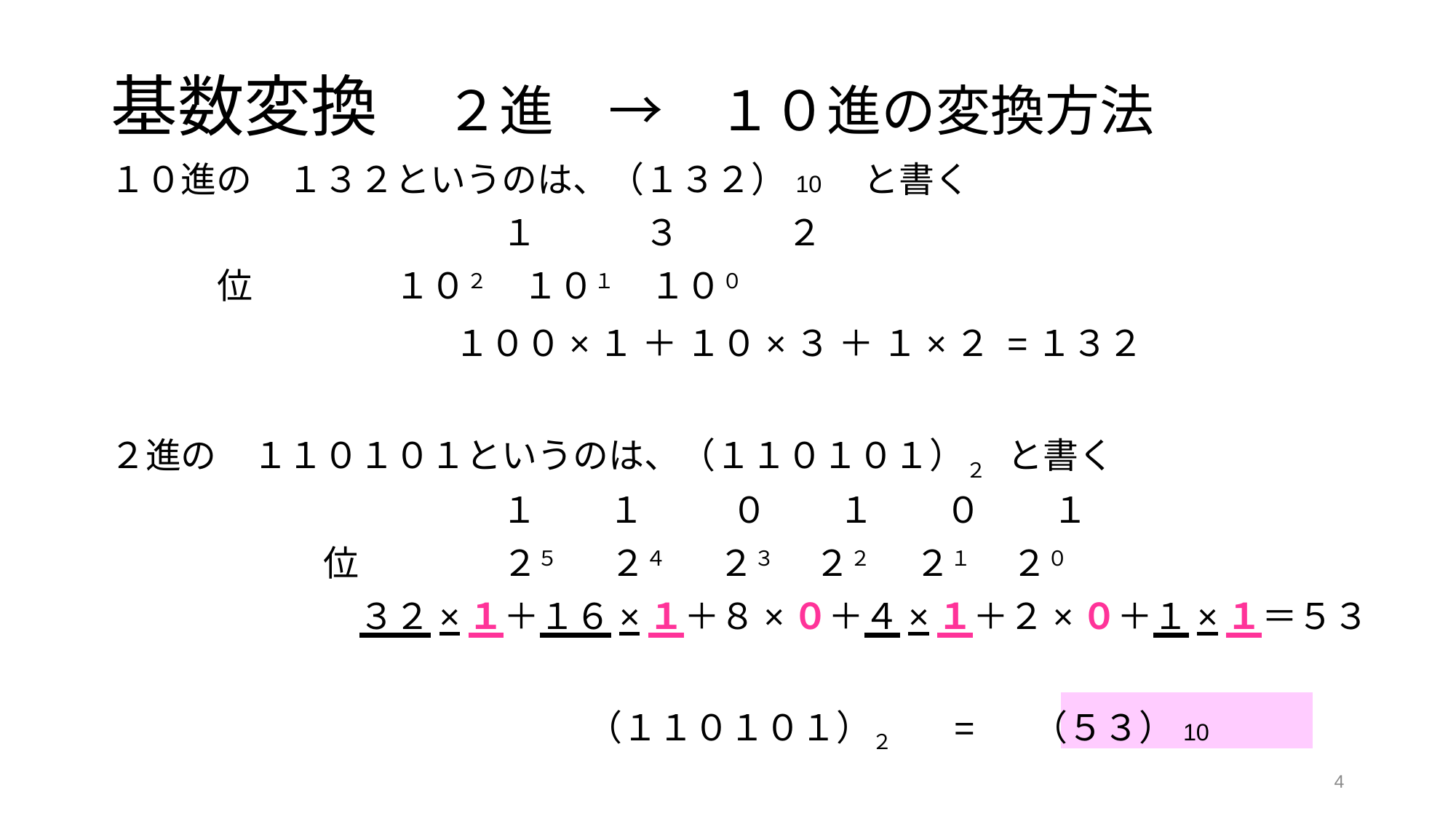

# 基数変換　２進　→　１０進の変換方法
１０進の　１３２というのは、（１３２）10　と書く
　　　　　　　　　　　１　　　３　　　２
		位	　　１０２　１０１　１００
　　　　　　　　　　　　　１００×１ ＋ １０×３ ＋ １×２ =１３２

２進の　１１０１０１というのは、（１１０１０１）２　と書く
　　　　　　　　　　　１　　１　　  ０　　１　　０　　１
　　　　　　位	　　２５　  ２４　  ２３ 　２２　 ２１ 　２０
　　　　　　　３２×１＋１６×１＋８×０＋４×１＋２×０＋１×１＝５３

           　　　　　　　　　　   （１１０１０１）２　    =     （５３）10

4